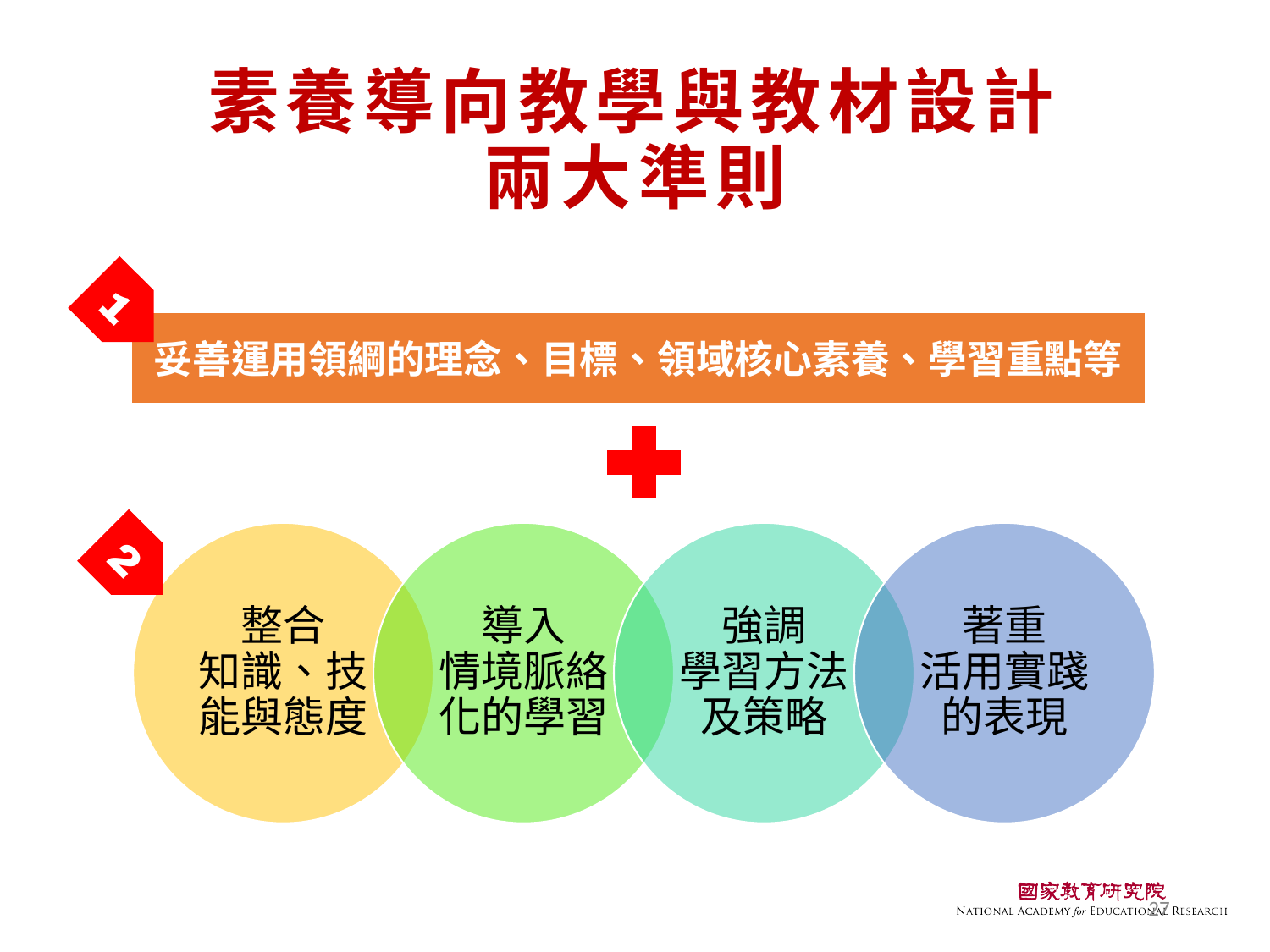

# 素養導向教學與教材設計 兩大準則
1
妥善運用領綱的理念、目標、領域核心素養、學習重點等

整合
知識、技能與態度
導入
情境脈絡化的學習
強調
學習方法及策略
著重
活用實踐的表現
2
27